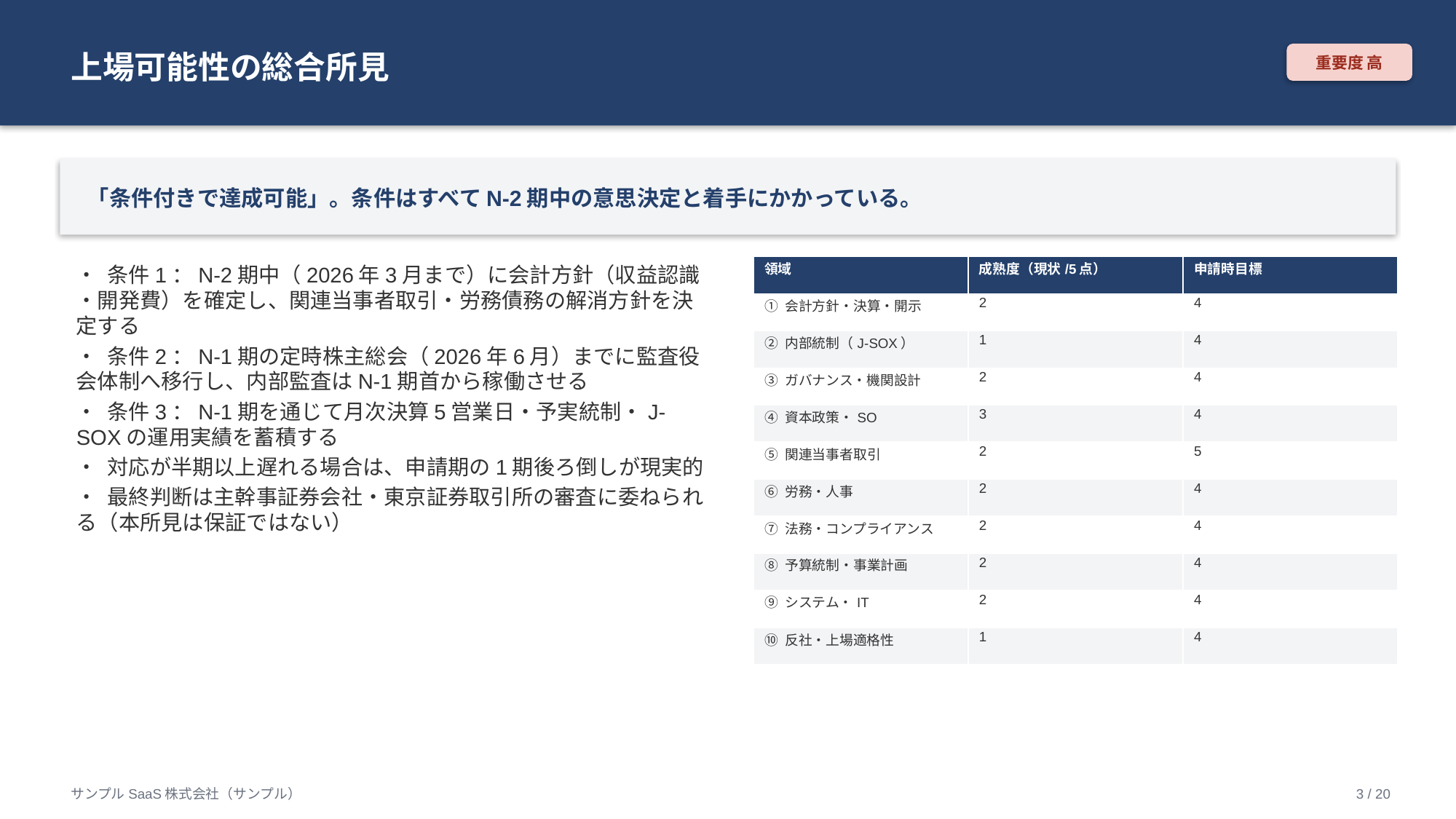

上場可能性の総合所見
重要度 高

「条件付きで達成可能」。条件はすべてN-2期中の意思決定と着手にかかっている。
• 条件1：N-2期中（2026年3月まで）に会計方針（収益認識・開発費）を確定し、関連当事者取引・労務債務の解消方針を決定する
• 条件2：N-1期の定時株主総会（2026年6月）までに監査役会体制へ移行し、内部監査はN-1期首から稼働させる
• 条件3：N-1期を通じて月次決算5営業日・予実統制・J-SOXの運用実績を蓄積する
• 対応が半期以上遅れる場合は、申請期の1期後ろ倒しが現実的
• 最終判断は主幹事証券会社・東京証券取引所の審査に委ねられる（本所見は保証ではない）
| 領域 | 成熟度（現状/5点） | 申請時目標 |
| --- | --- | --- |
| ① 会計方針・決算・開示 | 2 | 4 |
| ② 内部統制（J-SOX） | 1 | 4 |
| ③ ガバナンス・機関設計 | 2 | 4 |
| ④ 資本政策・SO | 3 | 4 |
| ⑤ 関連当事者取引 | 2 | 5 |
| ⑥ 労務・人事 | 2 | 4 |
| ⑦ 法務・コンプライアンス | 2 | 4 |
| ⑧ 予算統制・事業計画 | 2 | 4 |
| ⑨ システム・IT | 2 | 4 |
| ⑩ 反社・上場適格性 | 1 | 4 |
サンプルSaaS株式会社（サンプル）
3 / 20